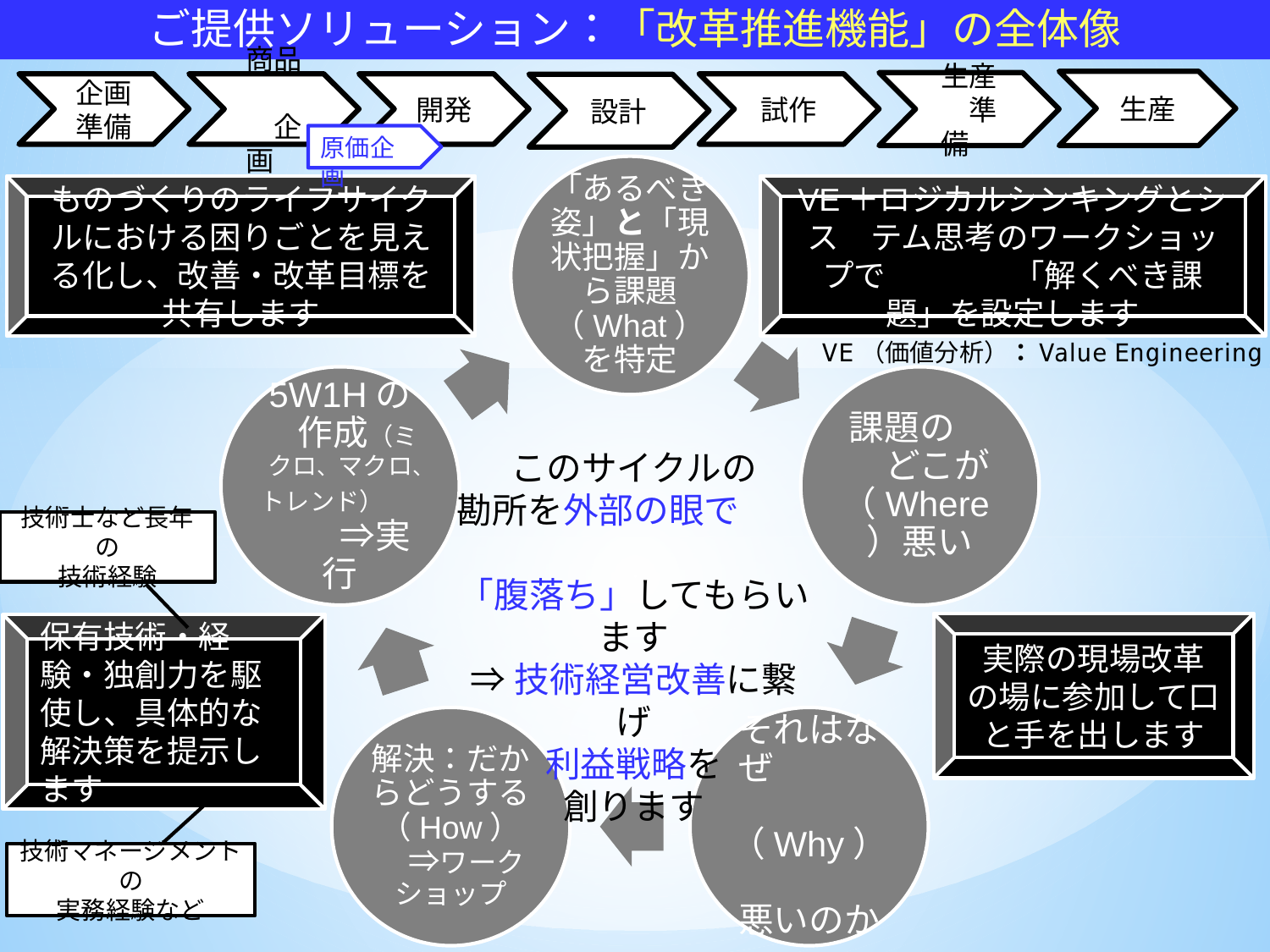

ご提供ソリューション：「改革推進機能」の全体像
生産
生産　準備
企画準備
商品　　　企画
開発
試作
設計
原価企画
「あるべき姿」と「現状把握」から課題（What）を特定

課題の　　どこが（Where）悪い

それはなぜ　　　　（Why）　　　　悪いのか

解決：だからどうする（How）　⇒ワークショップ

5W1Hの　作成（ミクロ、マクロ、トレンド）　　　⇒実行

ものづくりのライフサイクルにおける困りごとを見える化し、改善・改革目標を共有します
VE＋ロジカルシンキングとシス　テム思考のワークショップで　　　　「解くべき課題」を設定します
VE（価値分析）：Value Engineering
このサイクルの
勘所を外部の眼で
「腹落ち」してもらいます
⇒技術経営改善に繋げ
利益戦略を
創ります
技術士など長年の
技術経験
実際の現場改革の場に参加して口と手を出します
保有技術・経験・独創力を駆使し、具体的な解決策を提示します
技術マネージメントの
実務経験など